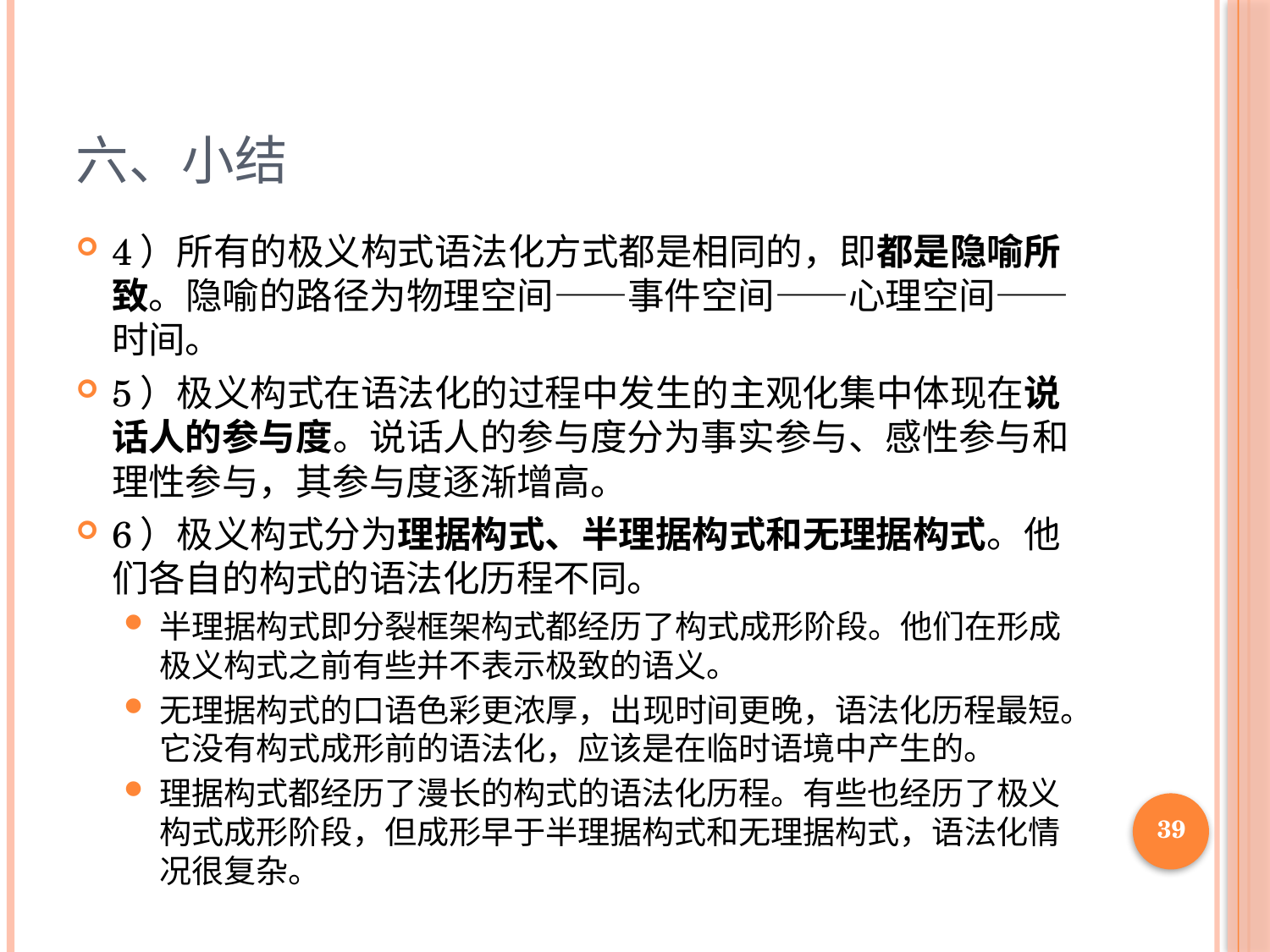

# 六、小结
4）所有的极义构式语法化方式都是相同的，即都是隐喻所致。隐喻的路径为物理空间——事件空间——心理空间——时间。
5）极义构式在语法化的过程中发生的主观化集中体现在说话人的参与度。说话人的参与度分为事实参与、感性参与和理性参与，其参与度逐渐增高。
6）极义构式分为理据构式、半理据构式和无理据构式。他们各自的构式的语法化历程不同。
半理据构式即分裂框架构式都经历了构式成形阶段。他们在形成极义构式之前有些并不表示极致的语义。
无理据构式的口语色彩更浓厚，出现时间更晚，语法化历程最短。它没有构式成形前的语法化，应该是在临时语境中产生的。
理据构式都经历了漫长的构式的语法化历程。有些也经历了极义构式成形阶段，但成形早于半理据构式和无理据构式，语法化情况很复杂。
39